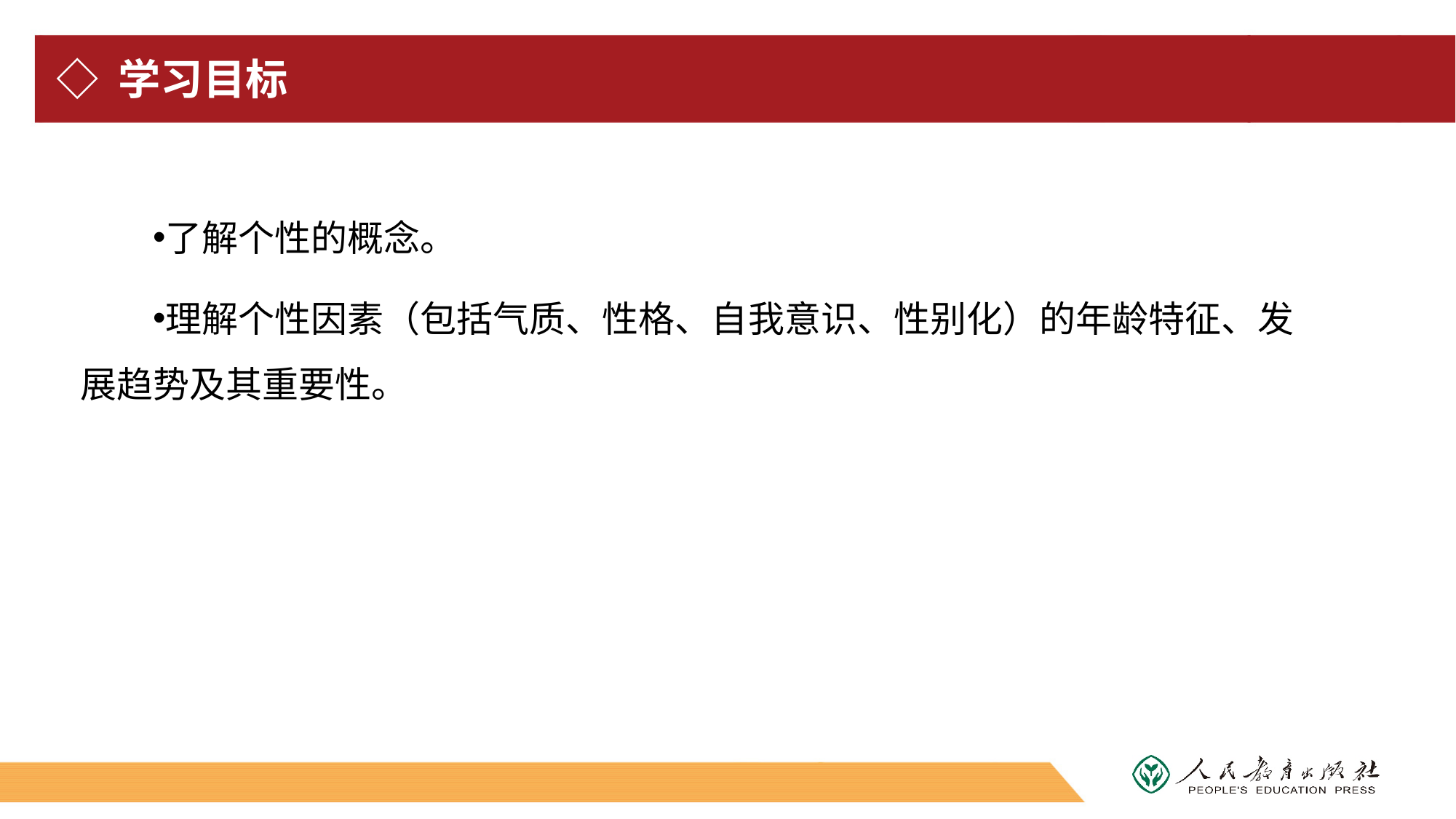

# ◇ 学习目标
了解个性的概念。
理解个性因素（包括气质、性格、自我意识、性别化）的年龄特征、发展趋势及其重要性。